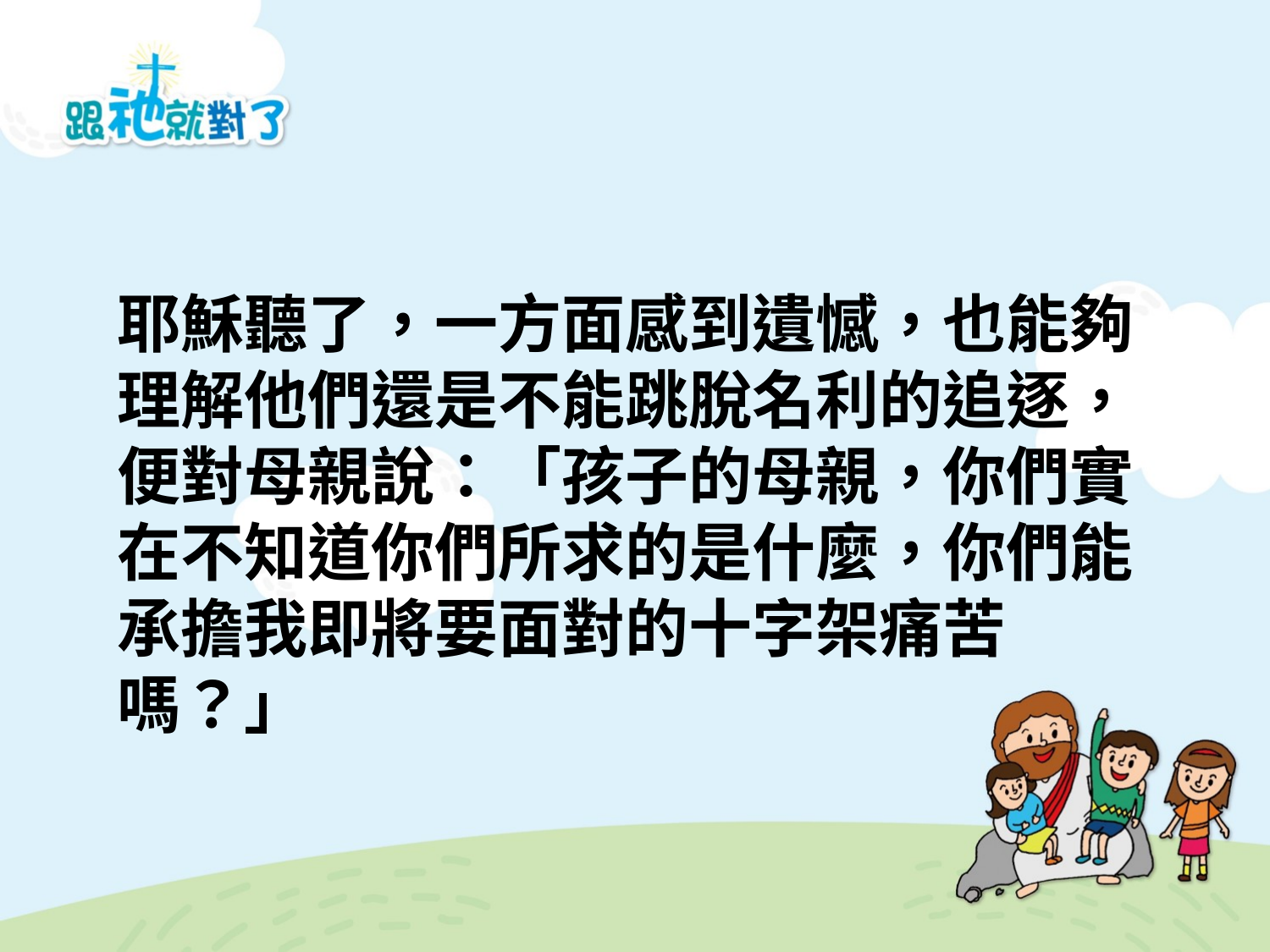

耶穌聽了，一方面感到遺憾，也能夠理解他們還是不能跳脫名利的追逐，便對母親說：「孩子的母親，你們實在不知道你們所求的是什麼，你們能承擔我即將要面對的十字架痛苦嗎？」